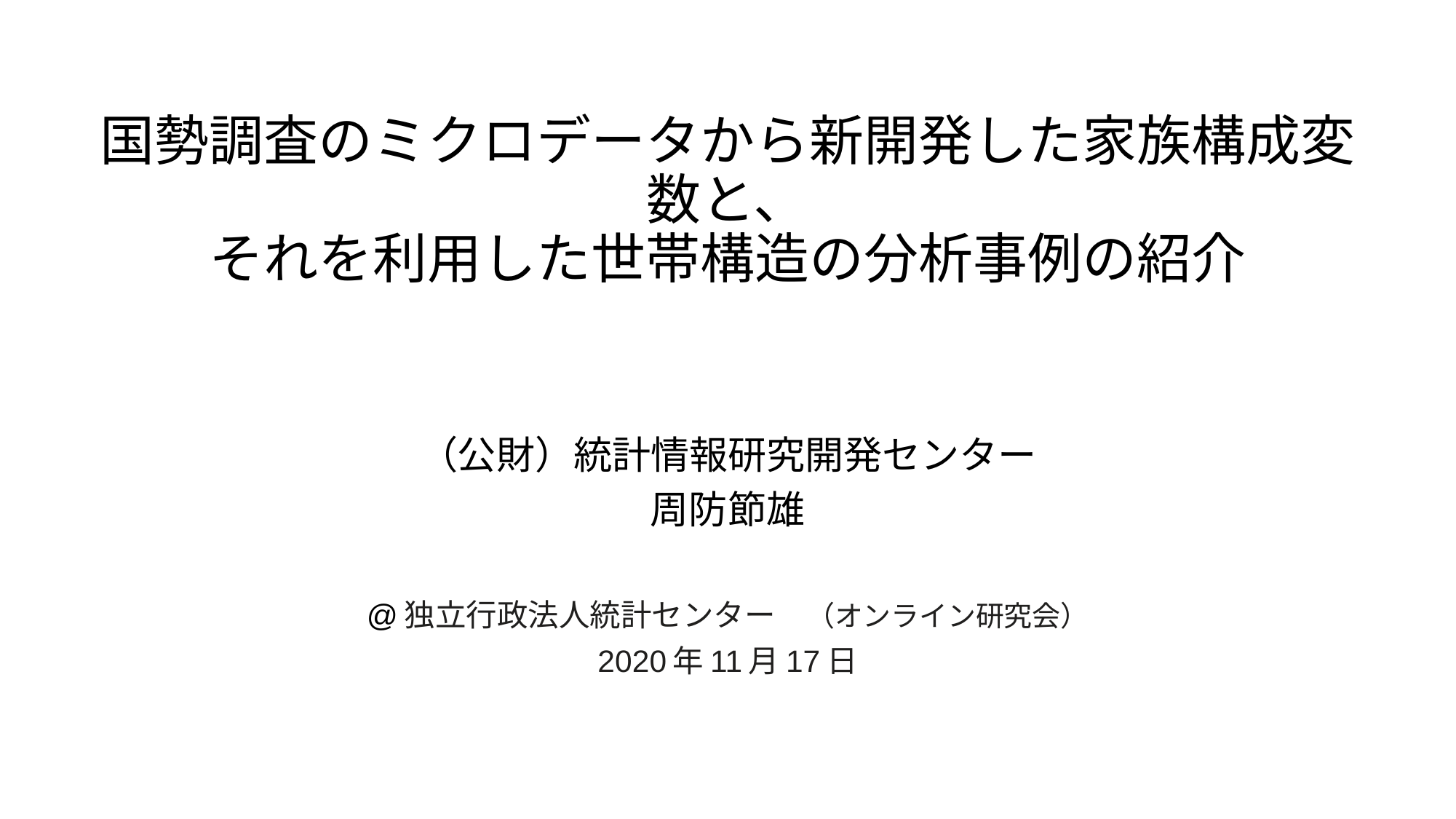

# 国勢調査のミクロデータから新開発した家族構成変数と、 それを利用した世帯構造の分析事例の紹介
（公財）統計情報研究開発センター
周防節雄

@独立行政法人統計センター　（オンライン研究会）
2020年11月17日